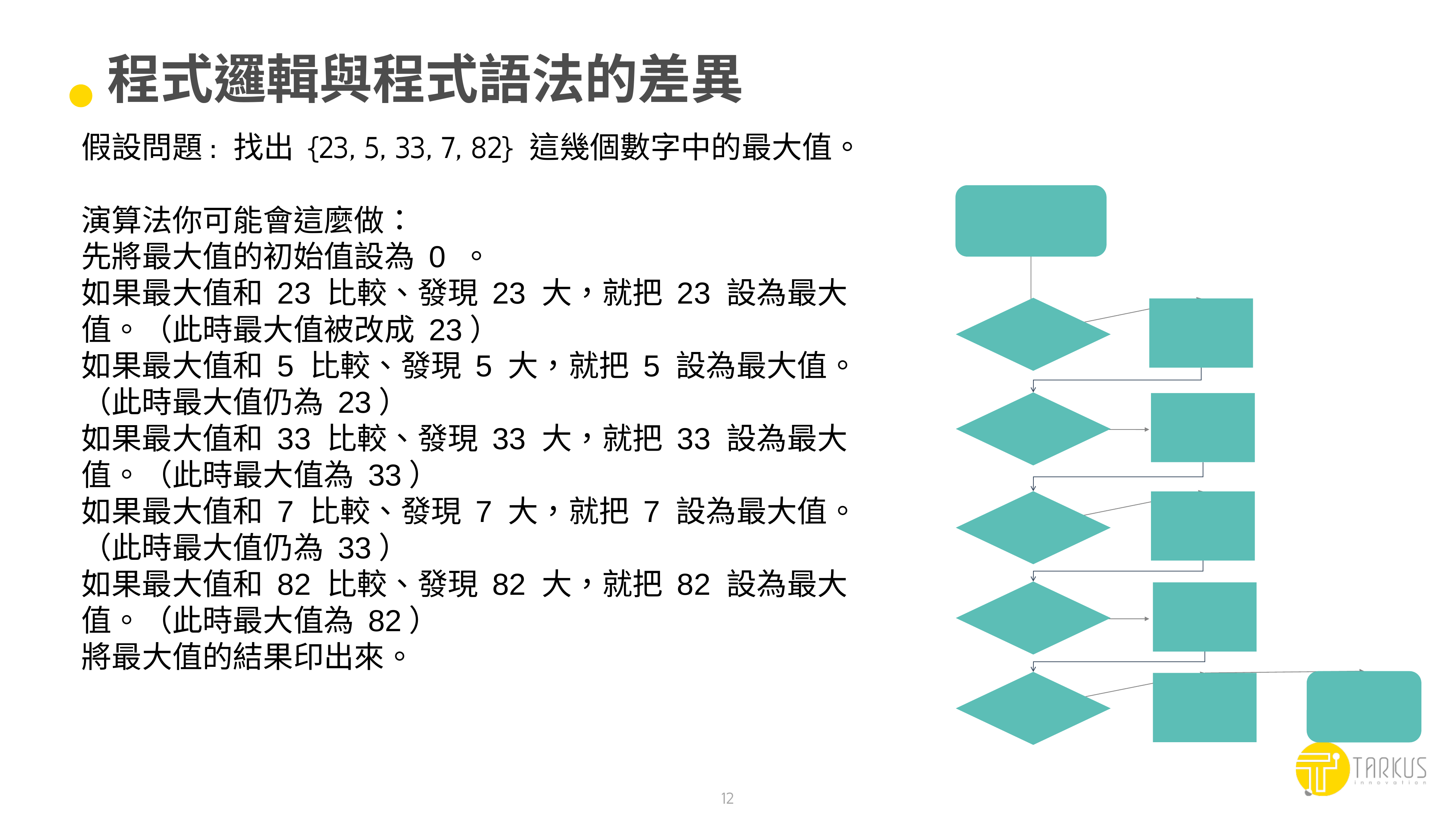

# 程式邏輯與程式語法的差異
假設問題: 找出 {23, 5, 33, 7, 82} 這幾個數字中的最大值。

演算法你可能會這麼做：
先將最大值的初始值設為 0 。
如果最大值和 23 比較、發現 23 大，就把 23 設為最大值。（此時最大值被改成 23）
如果最大值和 5 比較、發現 5 大，就把 5 設為最大值。（此時最大值仍為 23）
如果最大值和 33 比較、發現 33 大，就把 33 設為最大值。（此時最大值為 33）
如果最大值和 7 比較、發現 7 大，就把 7 設為最大值。（此時最大值仍為 33）
如果最大值和 82 比較、發現 82 大，就把 82 設為最大值。（此時最大值為 82）
將最大值的結果印出來。

12